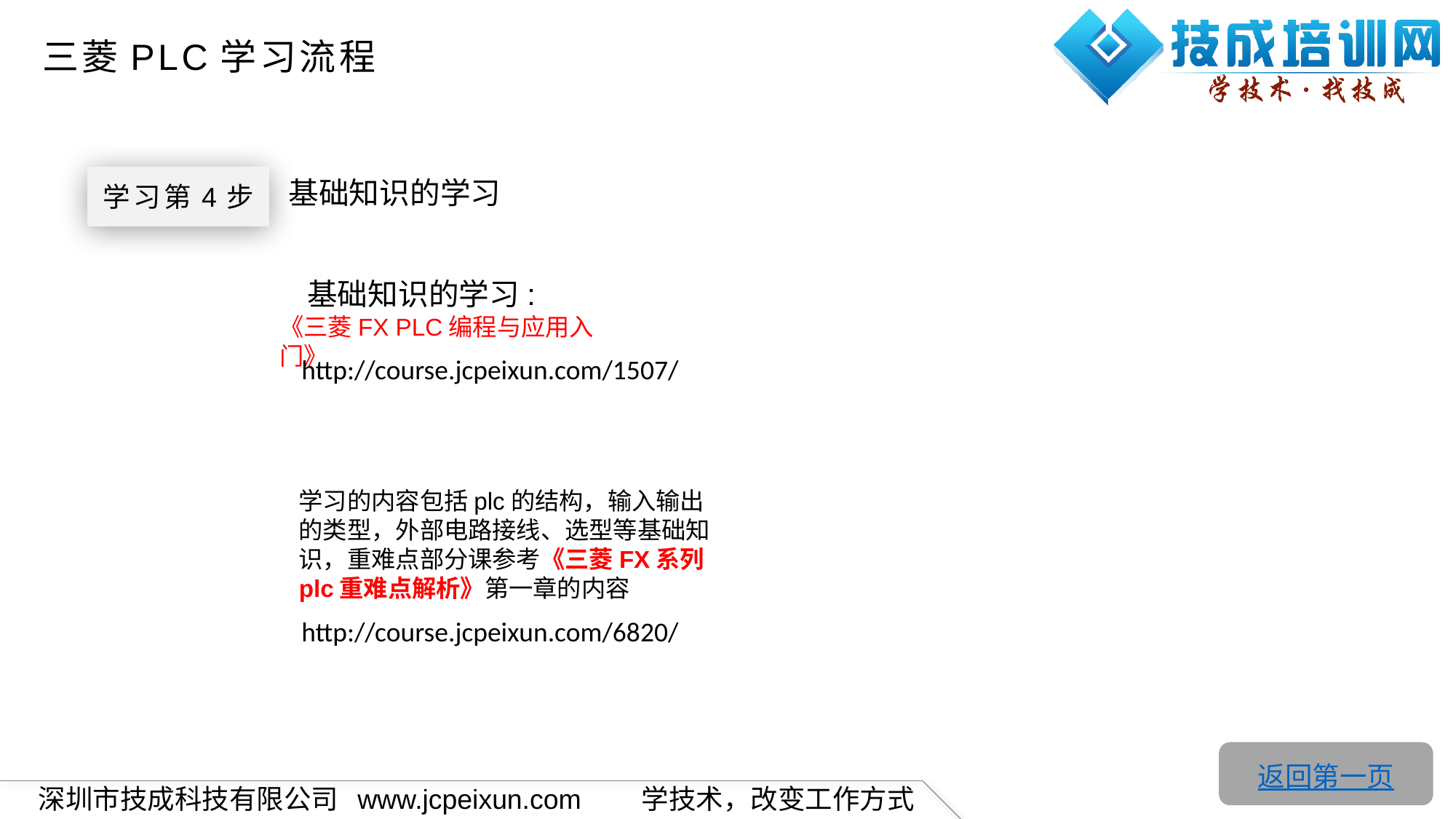

三菱PLC学习流程

学习第4步

基础知识的学习
   基础知识的学习:
《三菱FX PLC编程与应用入门》
http://course.jcpeixun.com/1507/
学习的内容包括plc的结构，输入输出的类型，外部电路接线、选型等基础知识，重难点部分课参考《三菱FX系列plc重难点解析》第一章的内容
http://course.jcpeixun.com/6820/

返回第一页